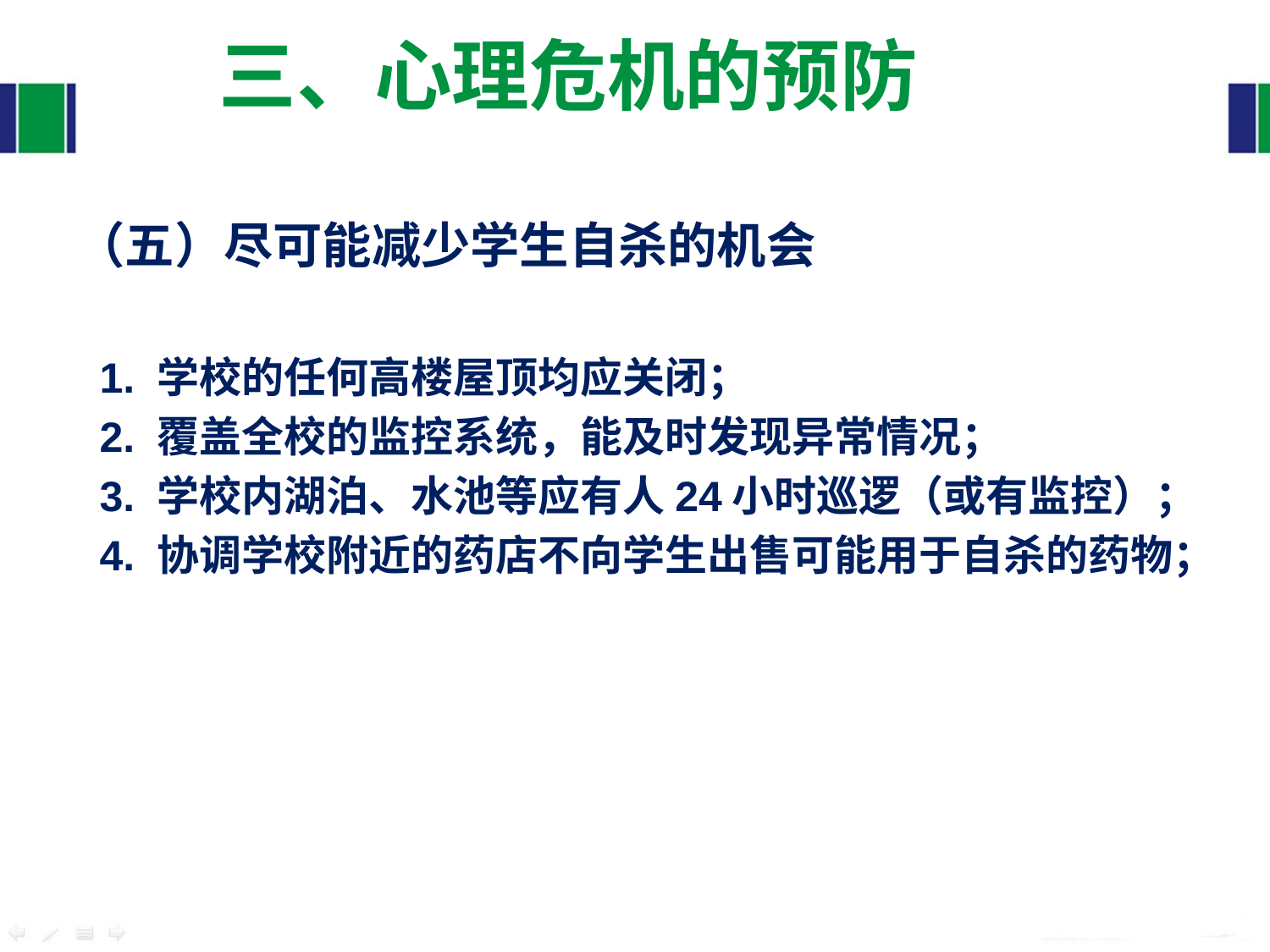

三、心理危机的预防
（五）尽可能减少学生自杀的机会

  1. 学校的任何高楼屋顶均应关闭；
  2. 覆盖全校的监控系统，能及时发现异常情况；
  3. 学校内湖泊、水池等应有人24小时巡逻（或有监控）；
  4. 协调学校附近的药店不向学生出售可能用于自杀的药物；

77